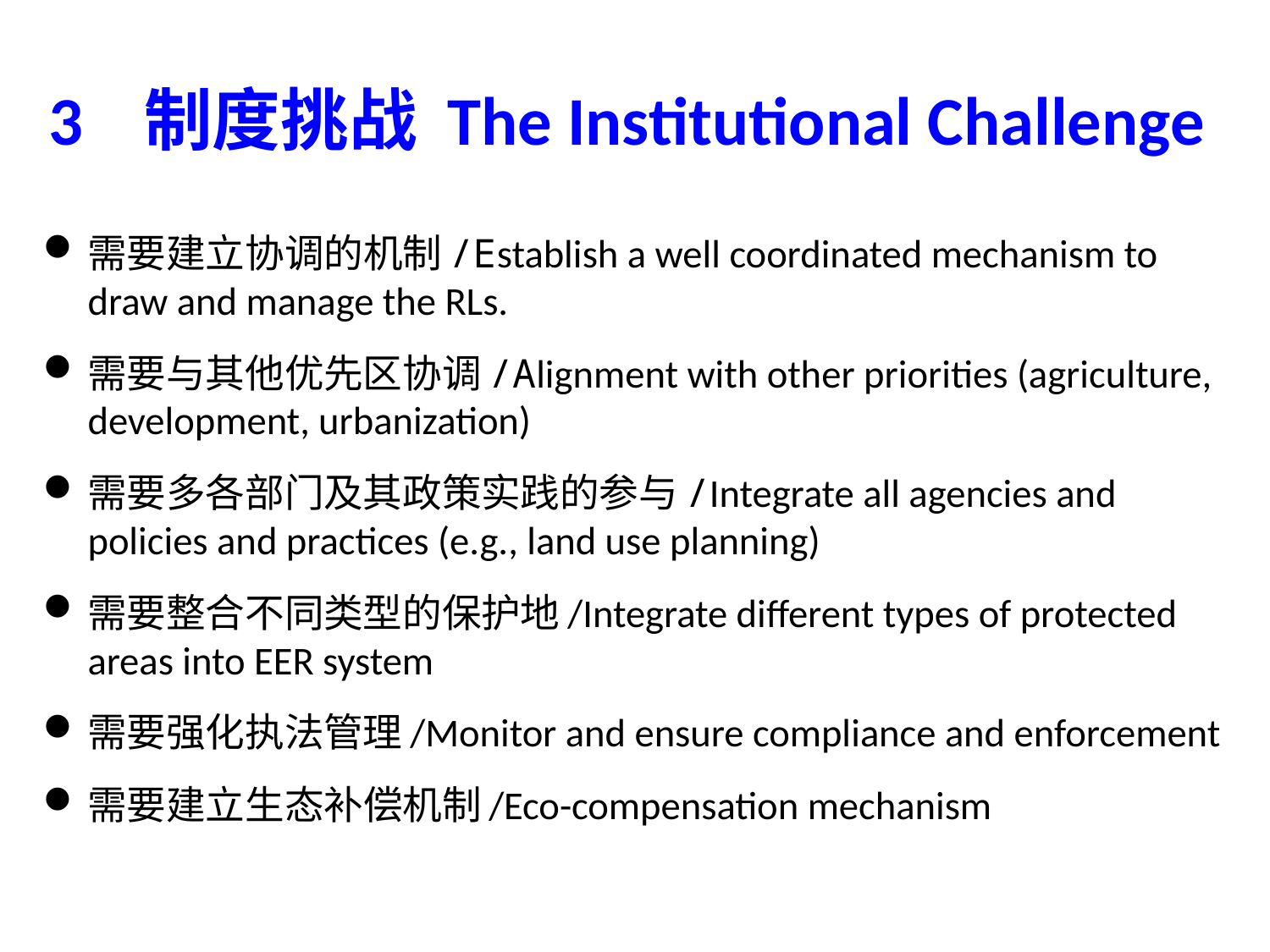

# 3   制度挑战 The Institutional Challenge
需要建立协调的机制/Establish a well coordinated mechanism to draw and manage the RLs.
需要与其他优先区协调/Alignment with other priorities (agriculture, development, urbanization)
需要多各部门及其政策实践的参与/Integrate all agencies and policies and practices (e.g., land use planning)
需要整合不同类型的保护地/Integrate different types of protected areas into EER system
需要强化执法管理/Monitor and ensure compliance and enforcement
需要建立生态补偿机制/Eco-compensation mechanism